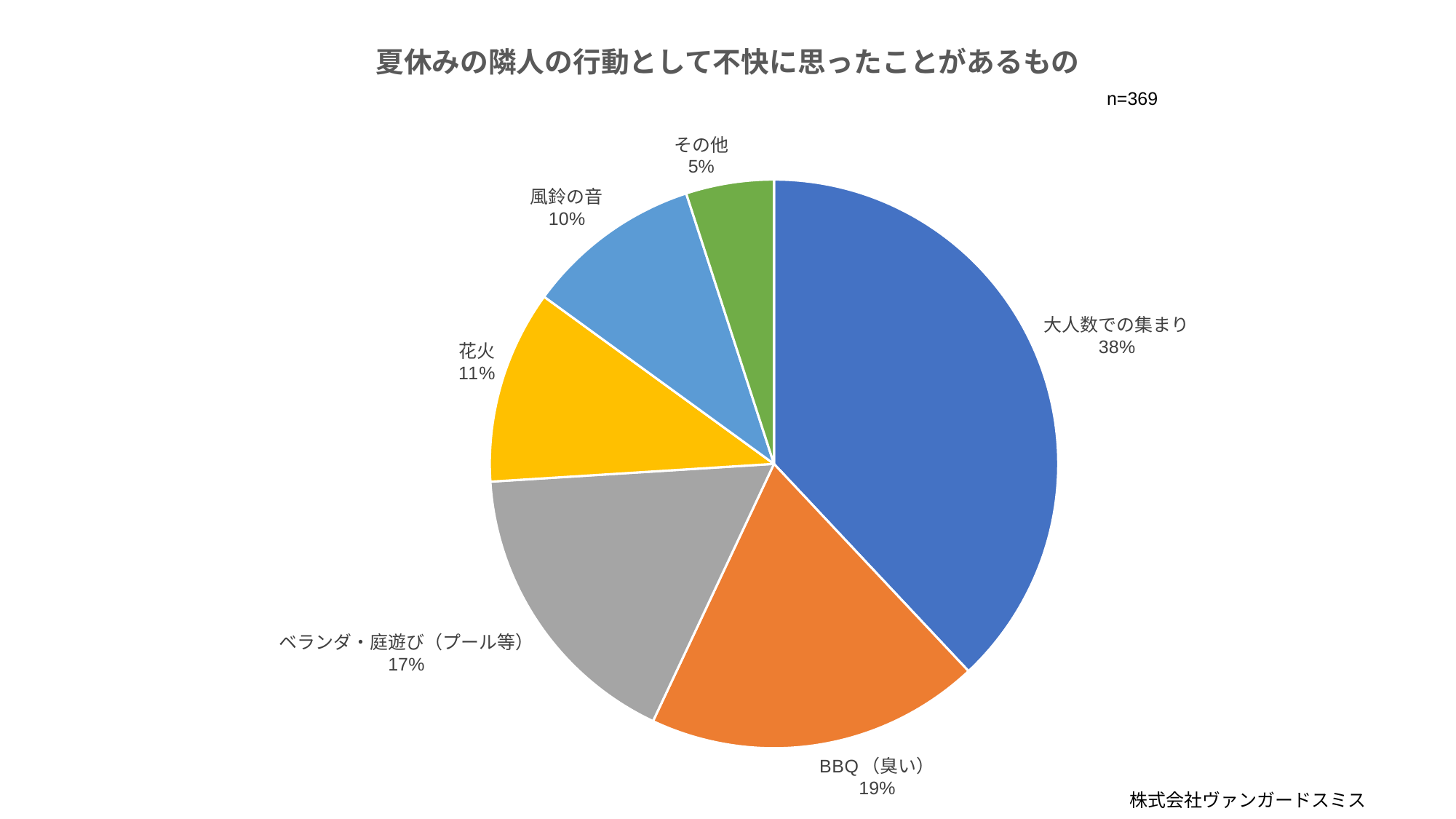

夏休みの隣人の行動として不快に思ったことがあるもの
n=369

### Chart

| Category |  |
|---|---|
| 大人数での集まり | 38.0 |
| BBQ（臭い） | 19.0 |
| ベランダ・庭遊び（プール等） | 17.0 |
| 花火 | 11.0 |
| 風鈴の音 | 10.0 |
| その他 | 5.0 |
株式会社ヴァンガードスミス